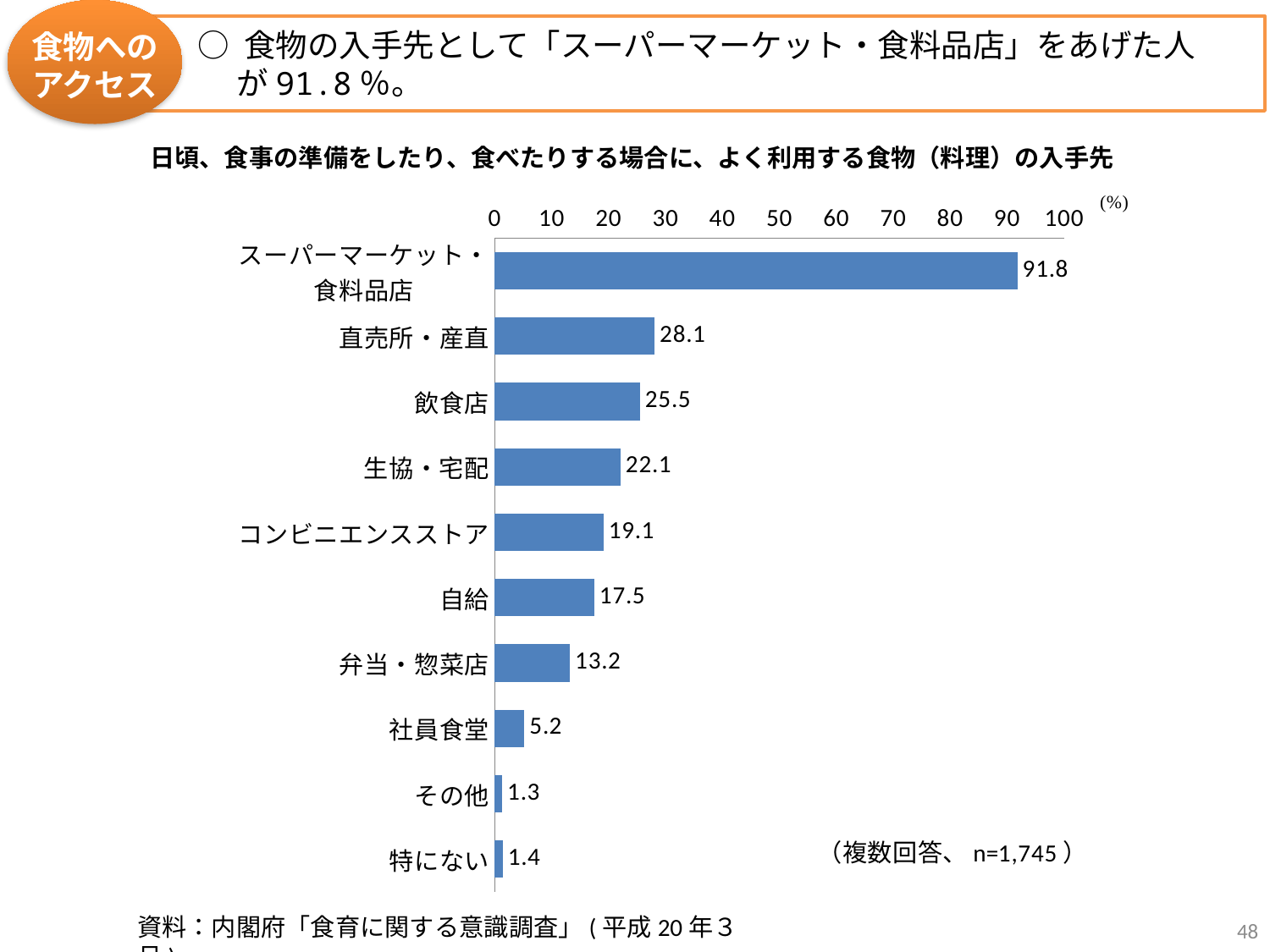

○ 食物の入手先として「スーパーマーケット・食料品店」をあげた人
　 が91.8％。
食物への
アクセス
日頃、食事の準備をしたり、食べたりする場合に、よく利用する食物（料理）の入手先

### Chart

| Category | 総数（N=1,745人） |
|---|---|
| スーパーマーケット・
食料品店 | 91.8 |
| 直売所・産直 | 28.1 |
| 飲食店 | 25.5 |
| 生協・宅配 | 22.1 |
| コンビニエンスストア | 19.1 |
| 自給 | 17.5 |
| 弁当・惣菜店 | 13.2 |
| 社員食堂 | 5.2 |
| その他 | 1.3 |
| 特にない | 1.4 |
48
資料：内閣府「食育に関する意識調査」(平成20年３月)